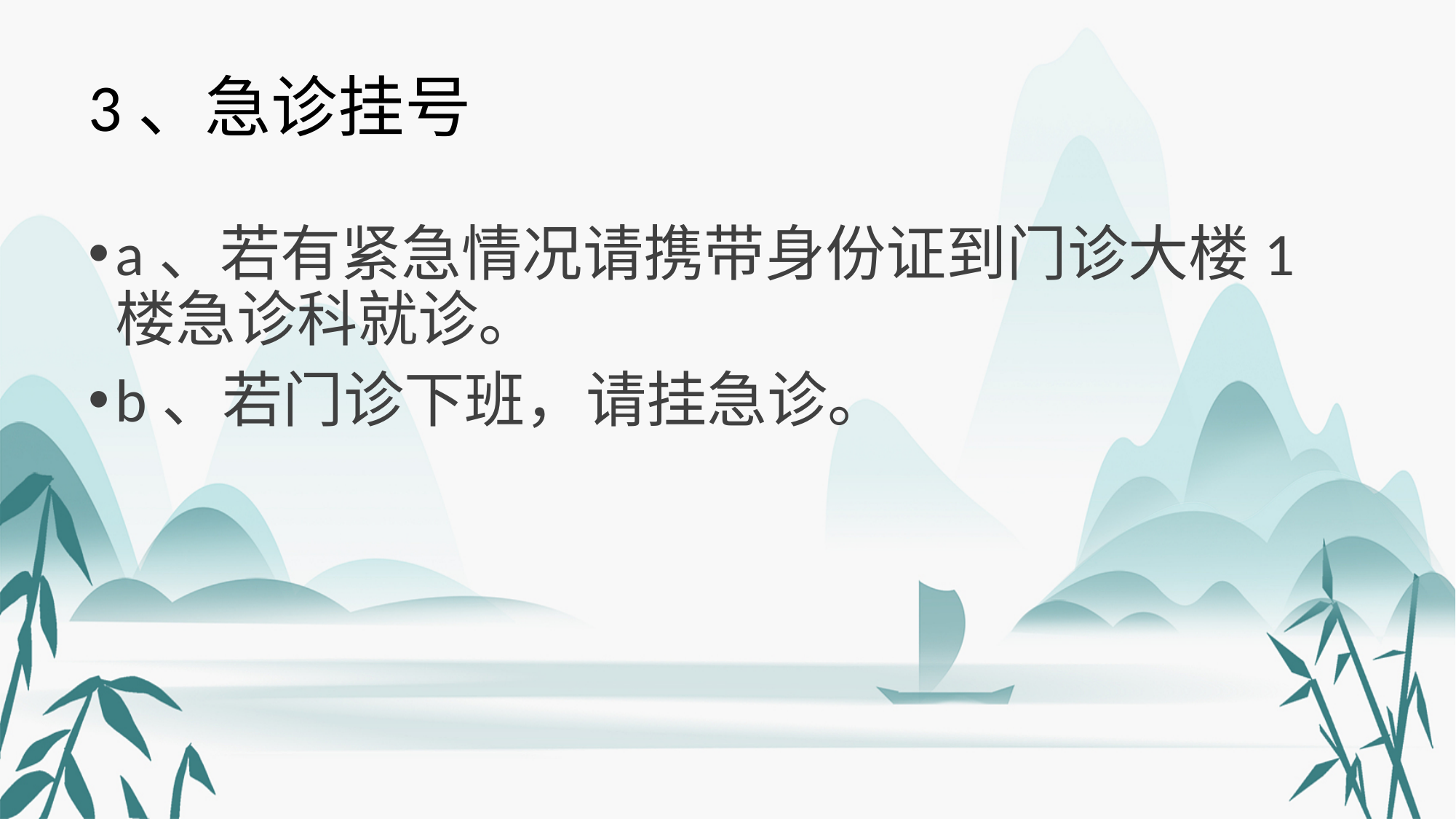

# 3、急诊挂号
a、若有紧急情况请携带身份证到门诊大楼1楼急诊科就诊。
b、若门诊下班，请挂急诊。